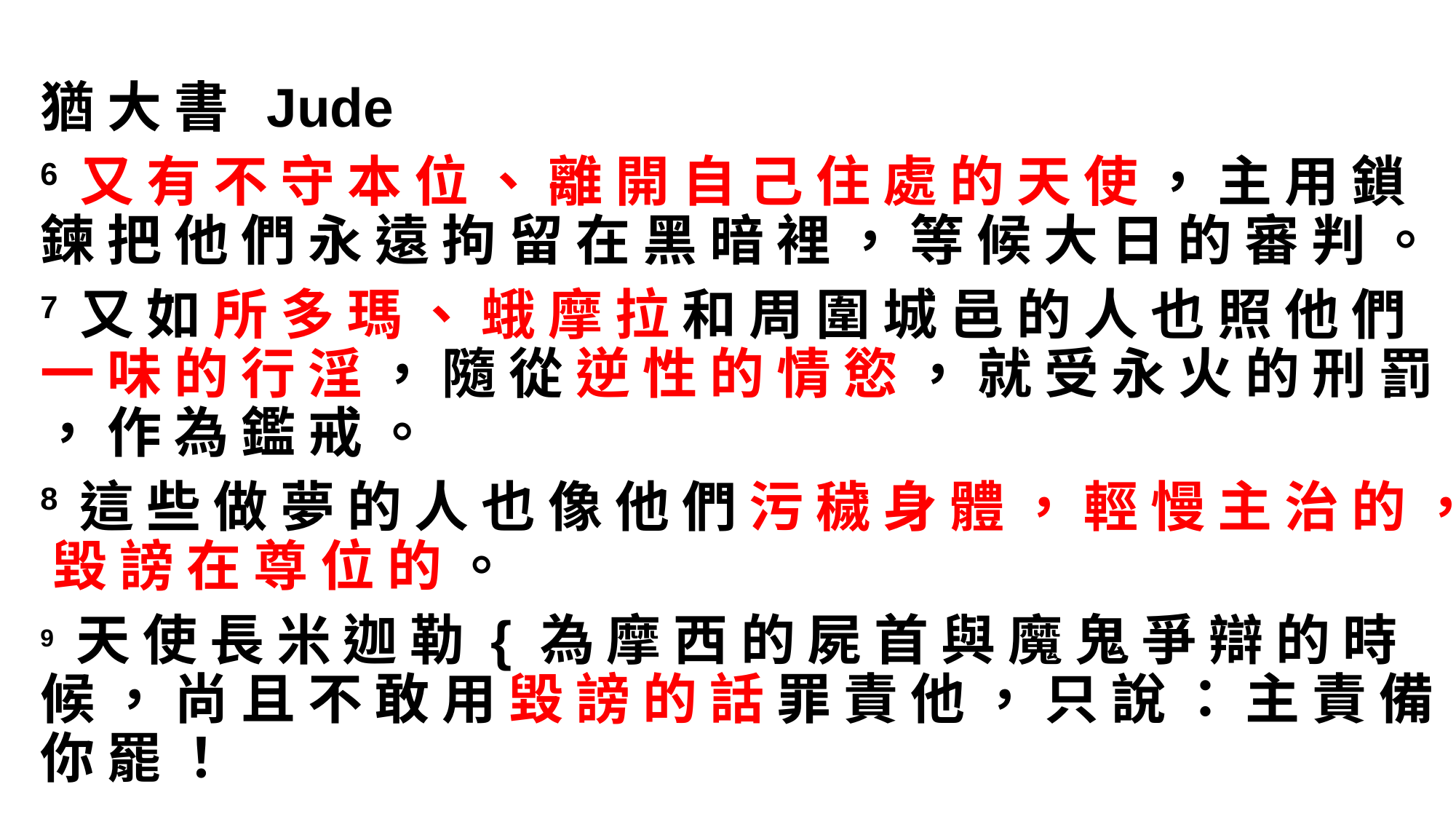

猶 大 書  Jude
6 又 有 不 守 本 位 、 離 開 自 己 住 處 的 天 使 ， 主 用 鎖 鍊 把 他 們 永 遠 拘 留 在 黑 暗 裡 ， 等 候 大 日 的 審 判 。
7 又 如 所 多 瑪 、 蛾 摩 拉 和 周 圍 城 邑 的 人 也 照 他 們 一 味 的 行 淫 ， 隨 從 逆 性 的 情 慾 ， 就 受 永 火 的 刑 罰 ， 作 為 鑑 戒 。
8 這 些 做 夢 的 人 也 像 他 們 污 穢 身 體 ， 輕 慢 主 治 的 ， 毀 謗 在 尊 位 的 。
9 天 使 長 米 迦 勒 { 為 摩 西 的 屍 首 與 魔 鬼 爭 辯 的 時 候 ， 尚 且 不 敢 用 毀 謗 的 話 罪 責 他 ， 只 說 ： 主 責 備 你 罷 ！